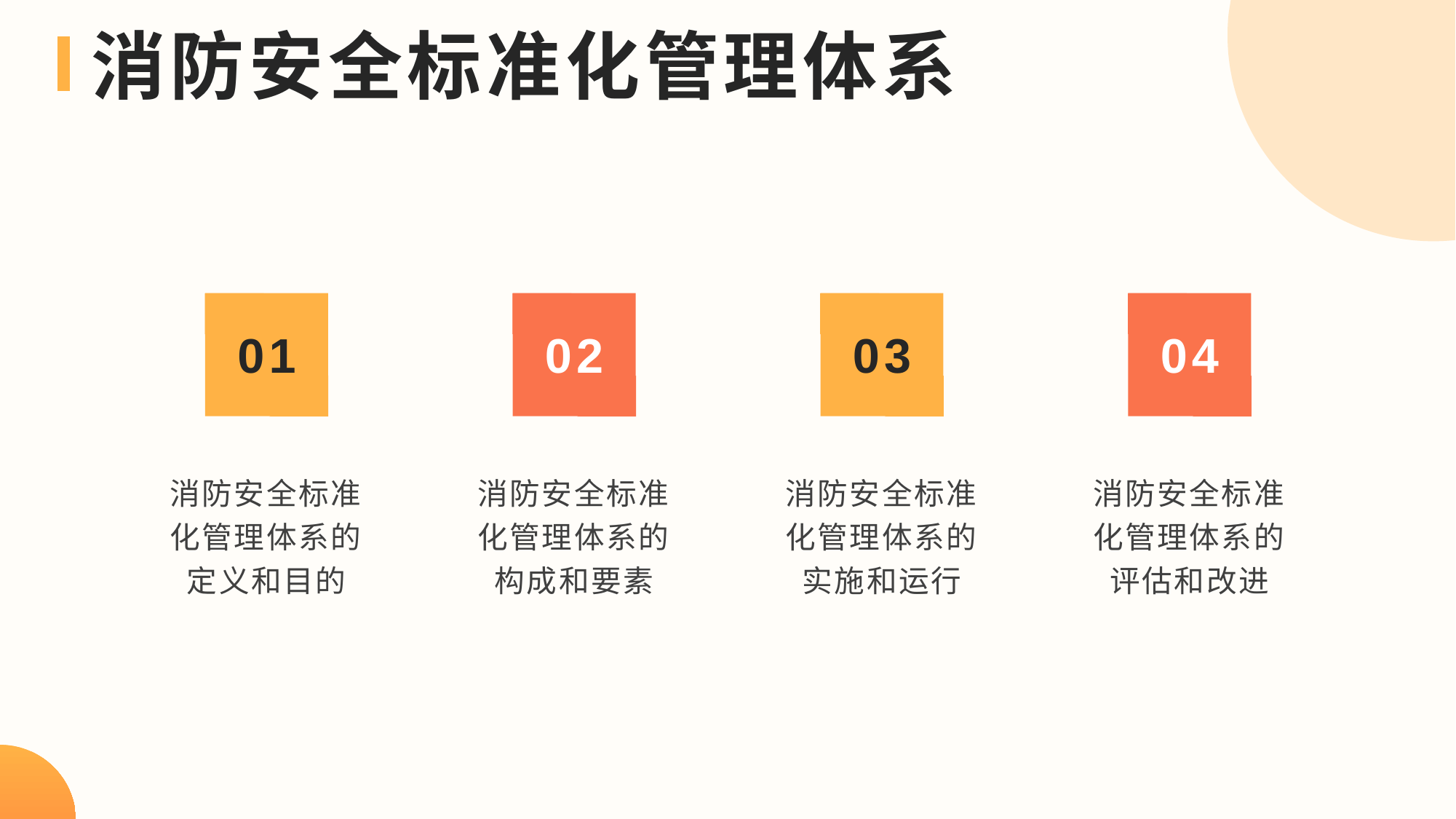

消防安全标准化管理体系

01
02
03
04

消防安全标准化管理体系的定义和目的
消防安全标准化管理体系的构成和要素
消防安全标准化管理体系的实施和运行
消防安全标准化管理体系的评估和改进